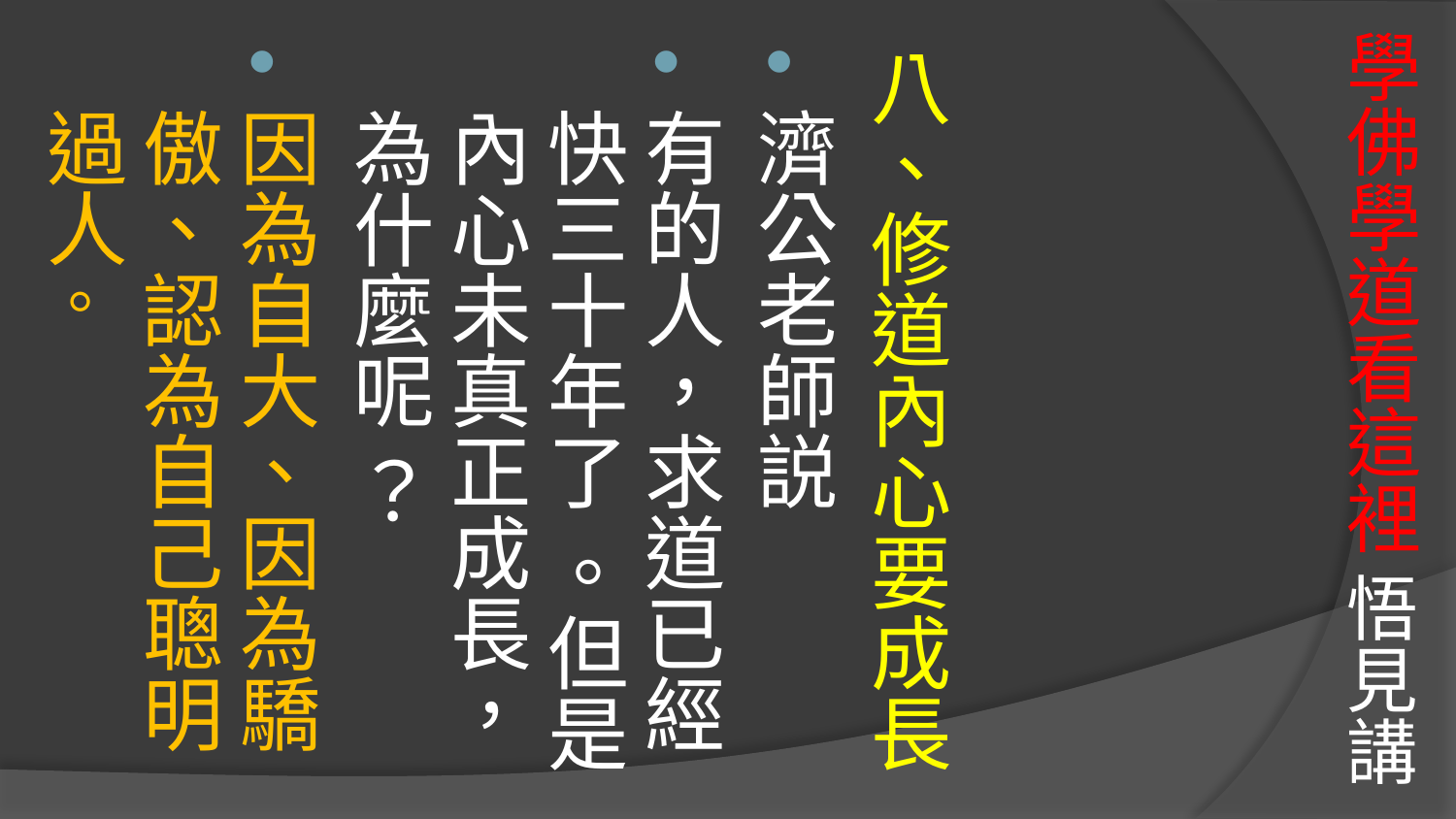

# 學佛學道看這裡 悟見講
八、修道內心要成長
濟公老師説
有的人，求道已經快三十年了 。但是內心未真正成長，為什麼呢 ？
因為自大、因為驕傲、認為自己聰明過人。